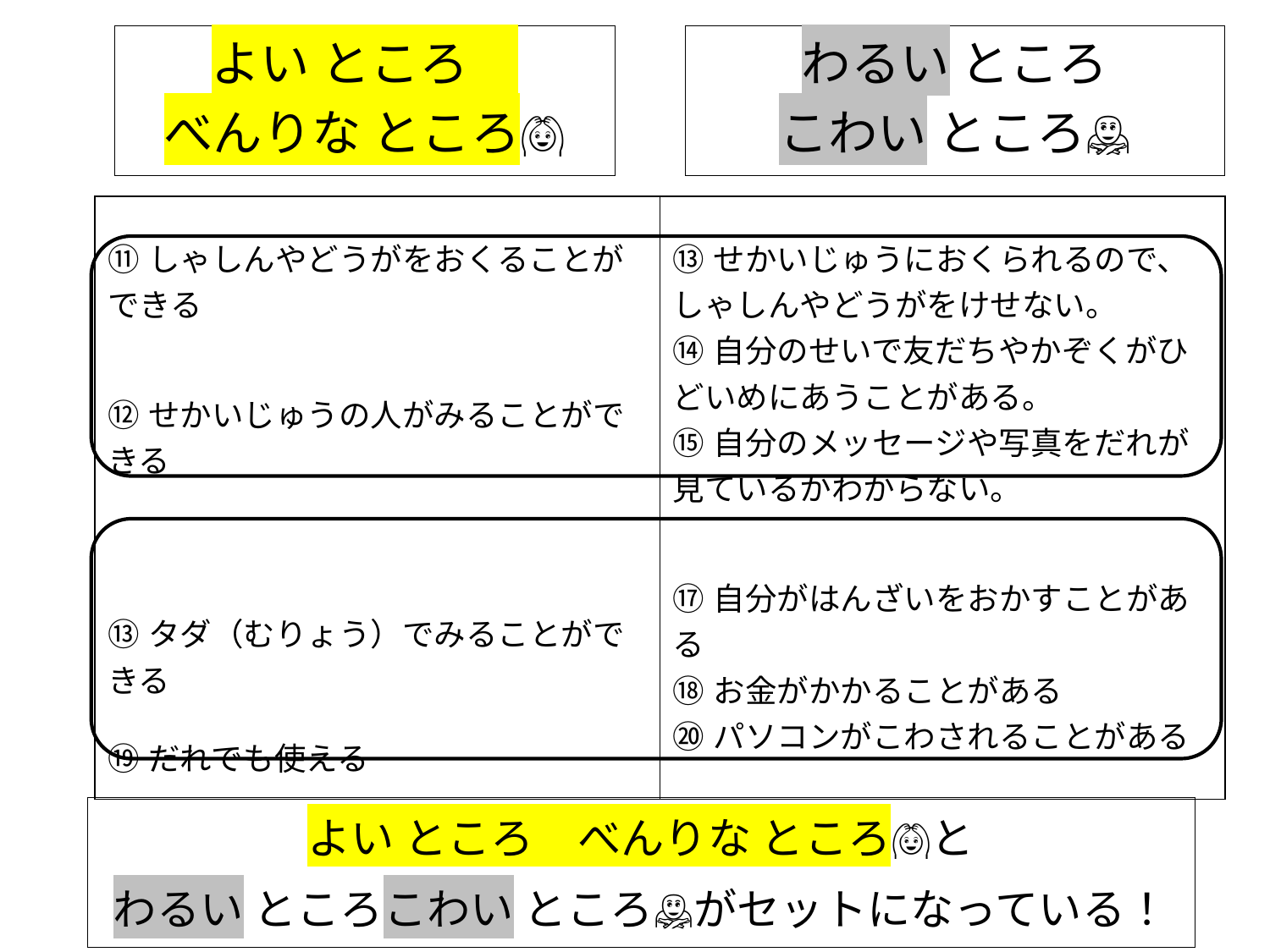

わるい ところ
こわい ところ🙅
よい ところ
べんりな ところ🙆
| ⑪しゃしんやどうがをおくることができる ⑫せかいじゅうの人がみることができる ⑬タダ（むりょう）でみることができる ⑲だれでも使える | ⑬せかいじゅうにおくられるので、しゃしんやどうがをけせない。 ⑭自分のせいで友だちやかぞくがひどいめにあうことがある。 ⑮自分のメッセージや写真をだれが見ているかわからない。 ⑰自分がはんざいをおかすことがある ⑱お金がかかることがある ⑳パソコンがこわされることがある |
| --- | --- |

よい ところ　べんりな ところ🙆と
わるい ところこわい ところ🙅がセットになっている！